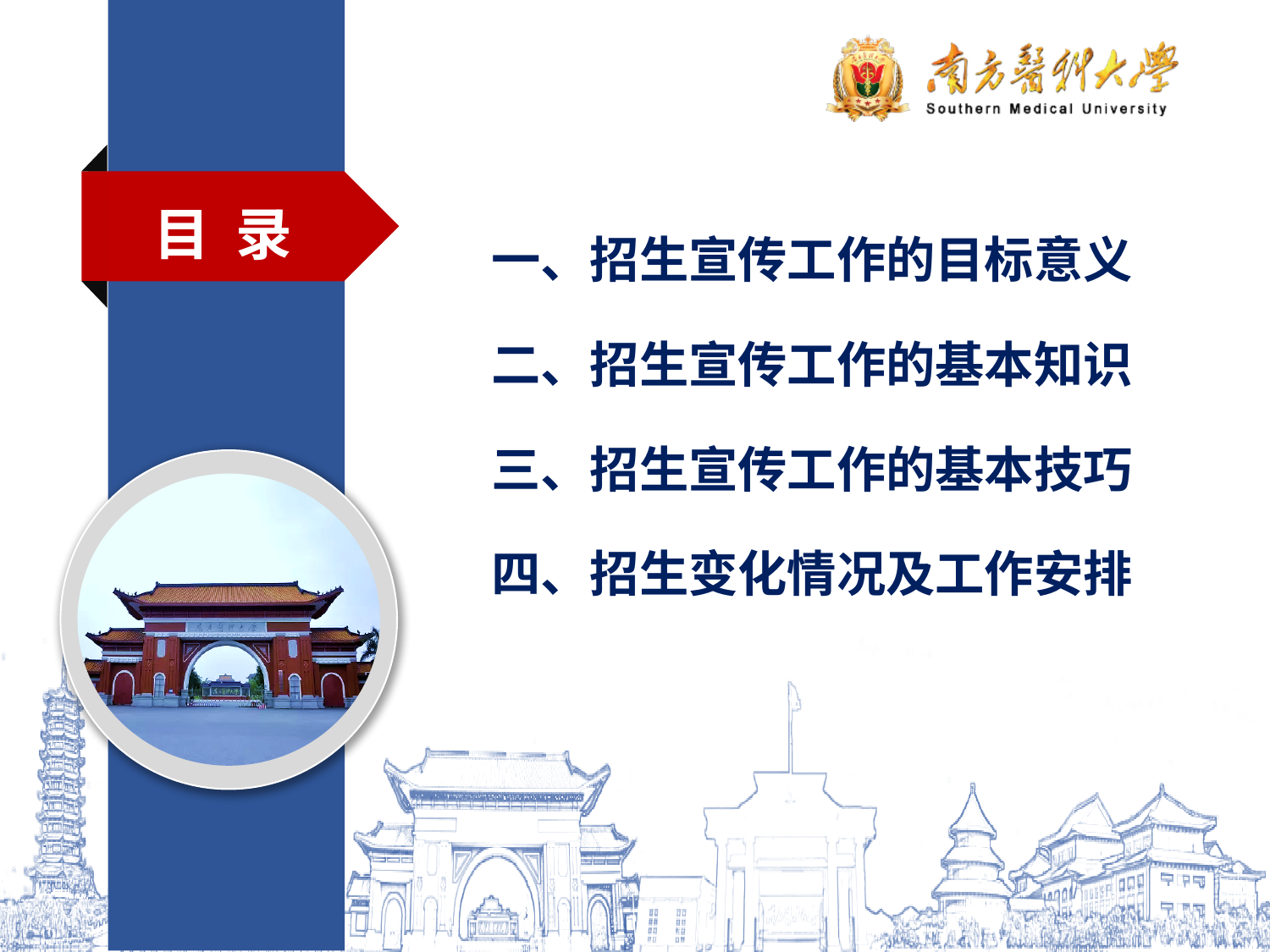

目  录
一、招生宣传工作的目标意义
二、招生宣传工作的基本知识
三、招生宣传工作的基本技巧
四、招生变化情况及工作安排